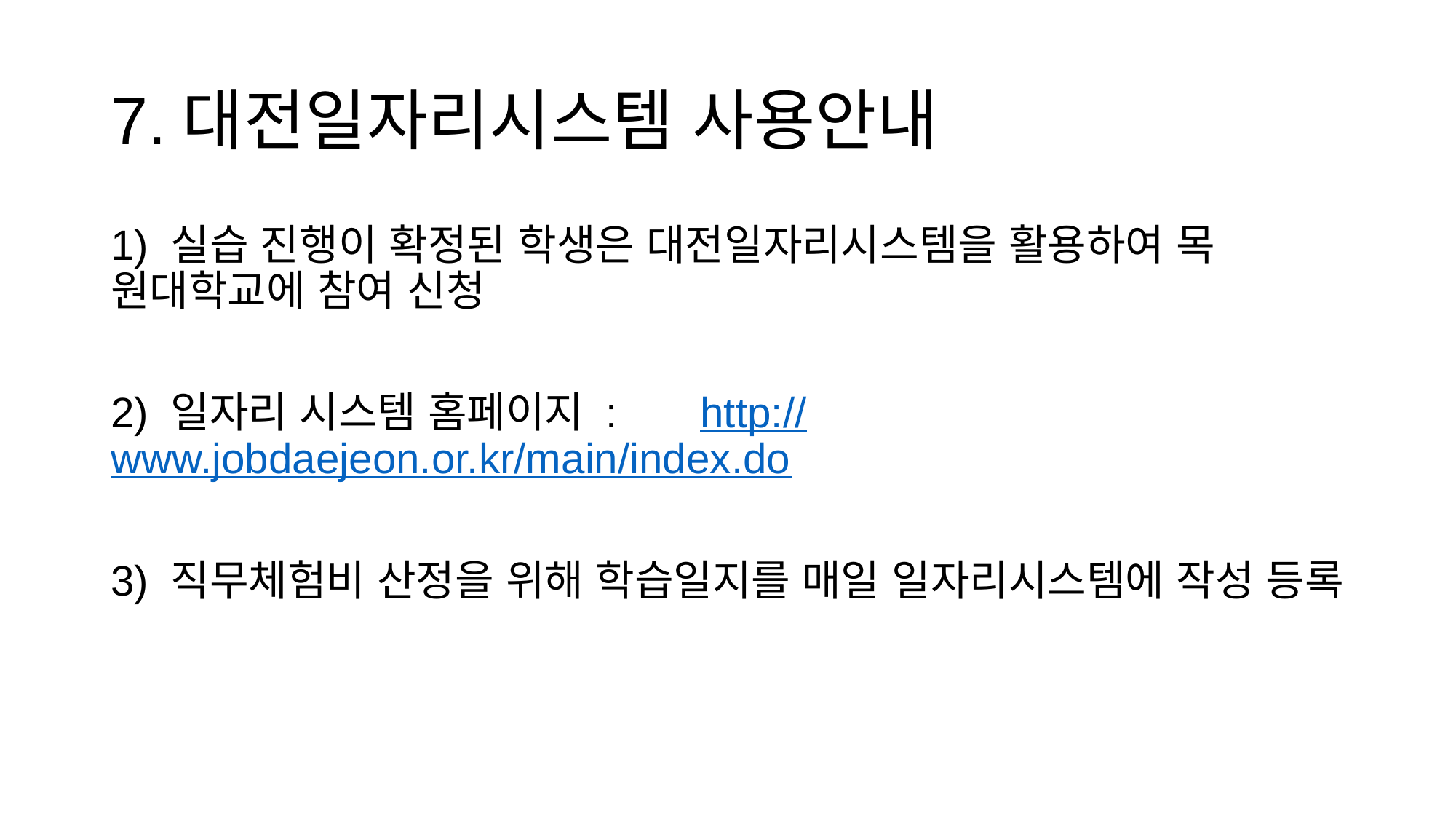

# 7.대전일자리시스템 사용안내
1) 실습 진행이 확정된 학생은 대전일자리시스템을 활용하여 목           원대학교에 참여 신청

2) 일자리 시스템 홈페이지 :       http://www.jobdaejeon.or.kr/main/index.do

3) 직무체험비 산정을 위해 학습일지를 매일 일자리시스템에 작성 등록